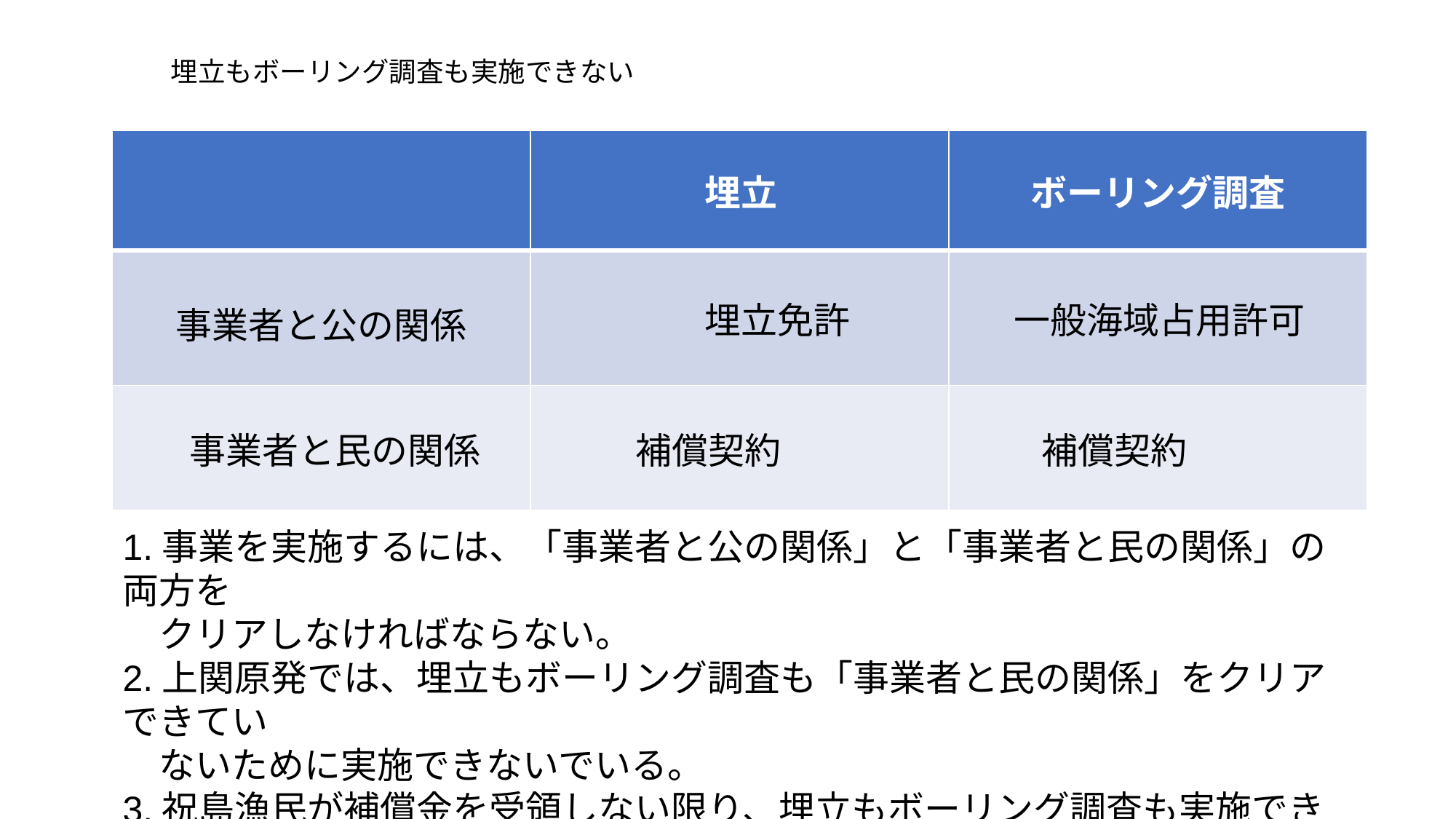

# 埋立もボーリング調査も実施できない
|  | 埋立 | ボーリング調査 |
| --- | --- | --- |
| 事業者と公の関係 | 埋立免許 | 一般海域占用許可 |
| 事業者と民の関係 | 補償契約 | 補償契約 |
1.事業を実施するには、「事業者と公の関係」と「事業者と民の関係」の両方を
　クリアしなければならない。
2.上関原発では、埋立もボーリング調査も「事業者と民の関係」をクリアできてい
　ないために実施できないでいる。
3.祝島漁民が補償金を受領しない限り、埋立もボーリング調査も実施できない。